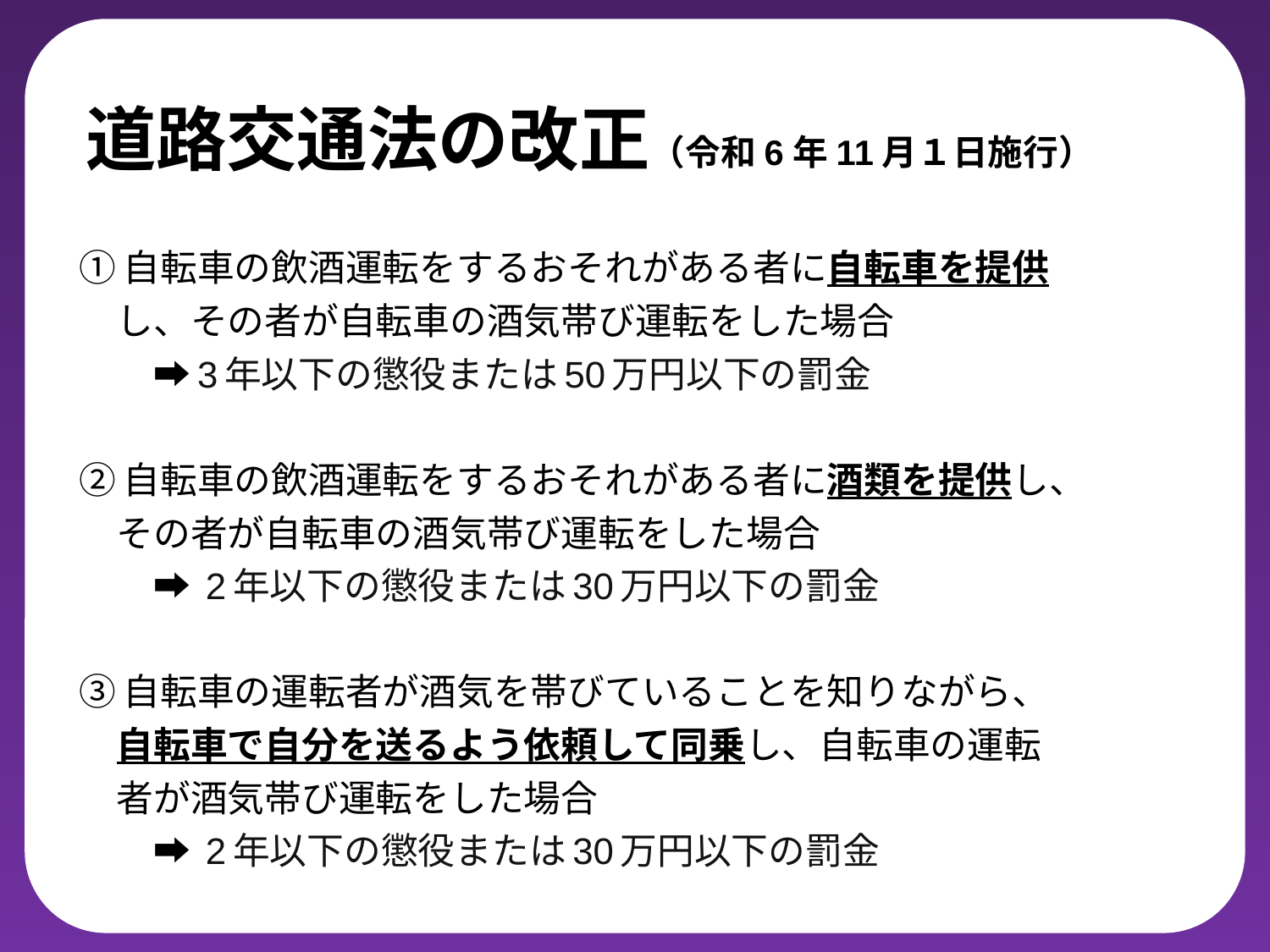

道路交通法の改正（令和6年11月１日施行）
①自転車の飲酒運転をするおそれがある者に自転車を提供
　し、その者が自転車の酒気帯び運転をした場合
　　➡3年以下の懲役または50万円以下の罰金

②自転車の飲酒運転をするおそれがある者に酒類を提供し、
　その者が自転車の酒気帯び運転をした場合
　　➡ 2年以下の懲役または30万円以下の罰金

③自転車の運転者が酒気を帯びていることを知りながら、
　自転車で自分を送るよう依頼して同乗し、自転車の運転
　者が酒気帯び運転をした場合
　　➡ 2年以下の懲役または30万円以下の罰金